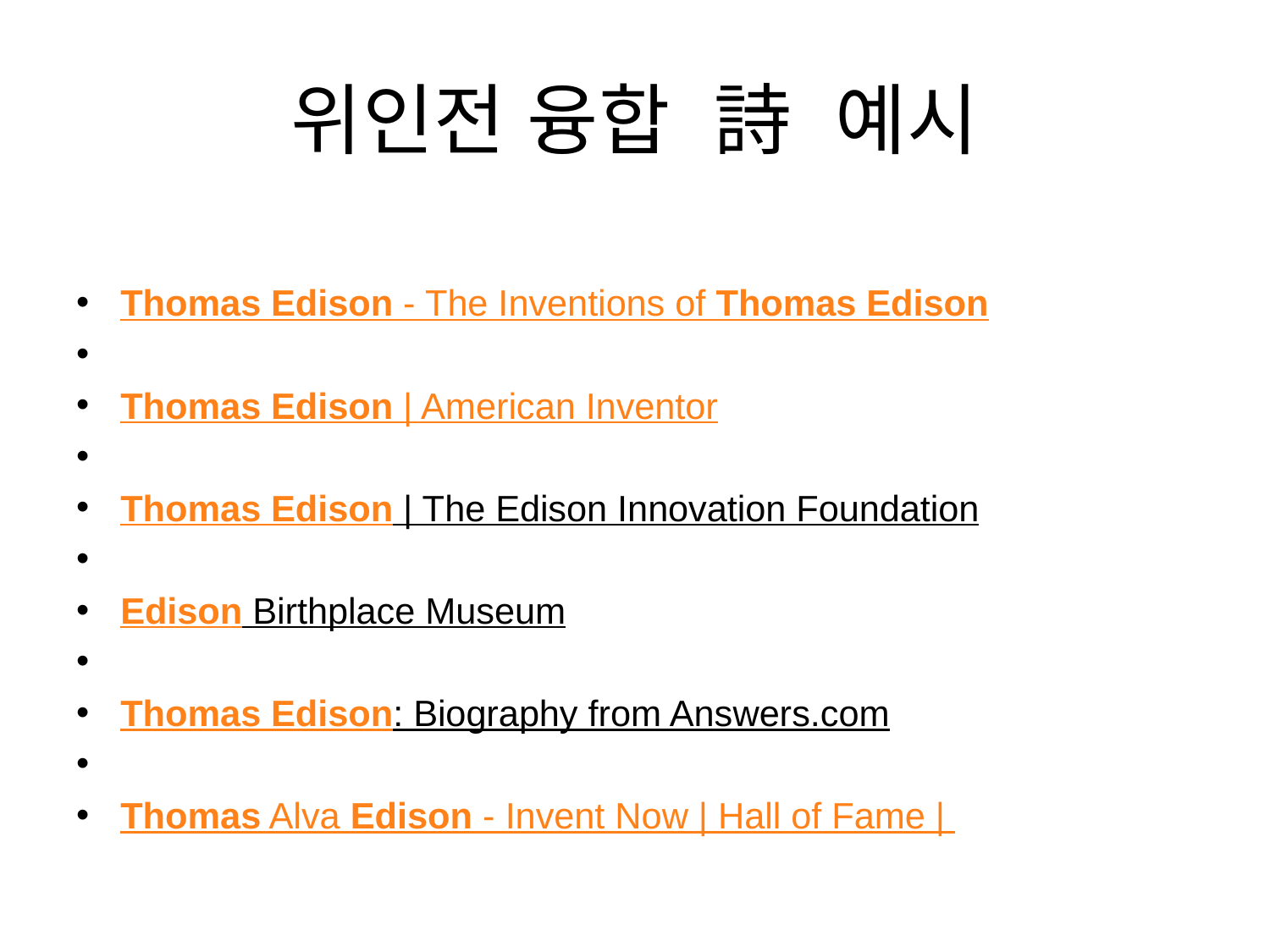

# 위인전 융합  詩  예시

Thomas Edison - The Inventions of Thomas Edison

Thomas Edison | American Inventor

Thomas Edison | The Edison Innovation Foundation

Edison Birthplace Museum

Thomas Edison: Biography from Answers.com

Thomas Alva Edison - Invent Now | Hall of Fame |